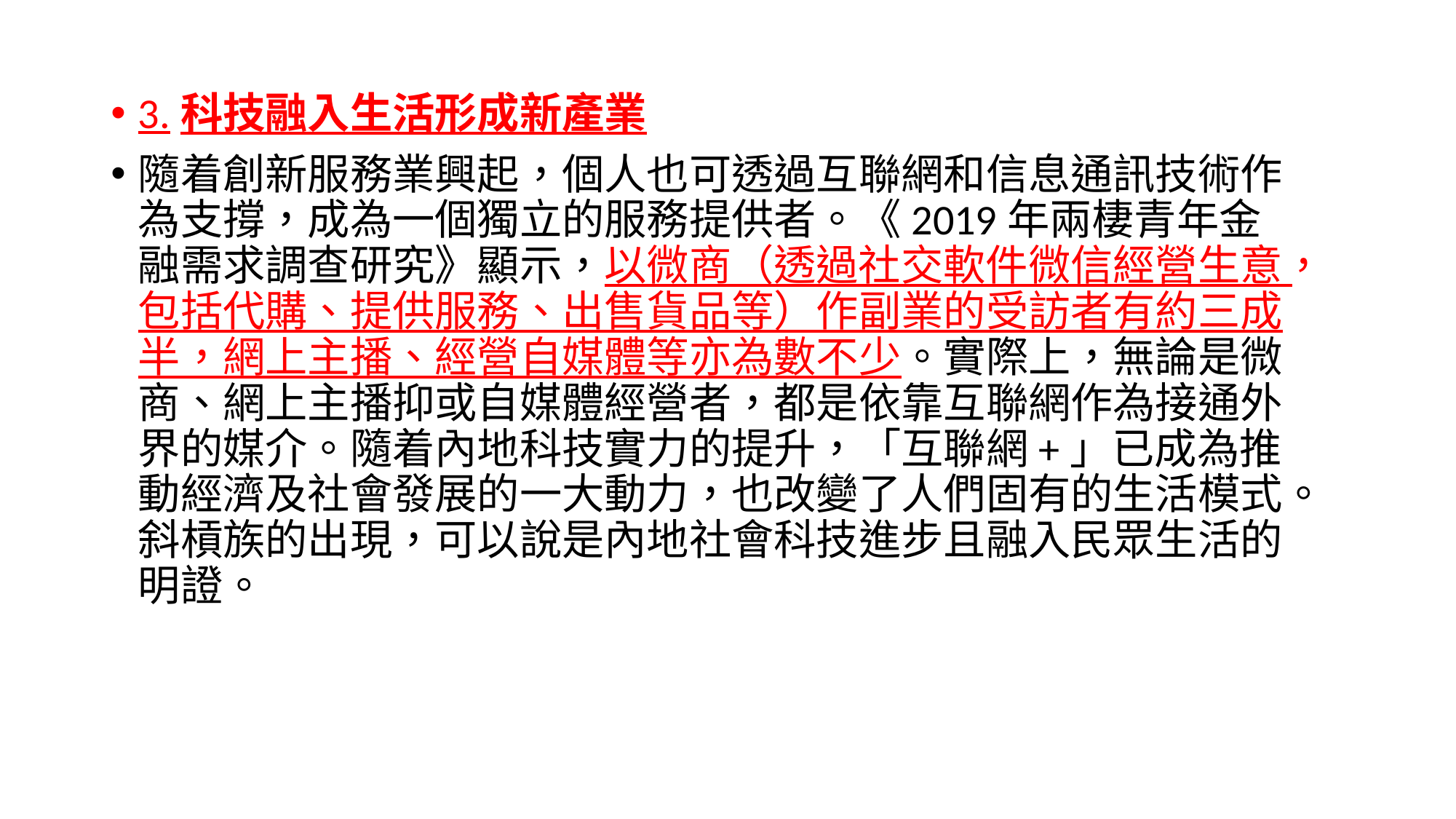

3.科技融入生活形成新產業
隨着創新服務業興起，個人也可透過互聯網和信息通訊技術作為支撐，成為一個獨立的服務提供者。《2019年兩棲青年金融需求調查研究》顯示，以微商（透過社交軟件微信經營生意，包括代購、提供服務、出售貨品等）作副業的受訪者有約三成半，網上主播、經營自媒體等亦為數不少。實際上，無論是微商、網上主播抑或自媒體經營者，都是依靠互聯網作為接通外界的媒介。隨着內地科技實力的提升，「互聯網+」已成為推動經濟及社會發展的一大動力，也改變了人們固有的生活模式。斜槓族的出現，可以說是內地社會科技進步且融入民眾生活的明證。